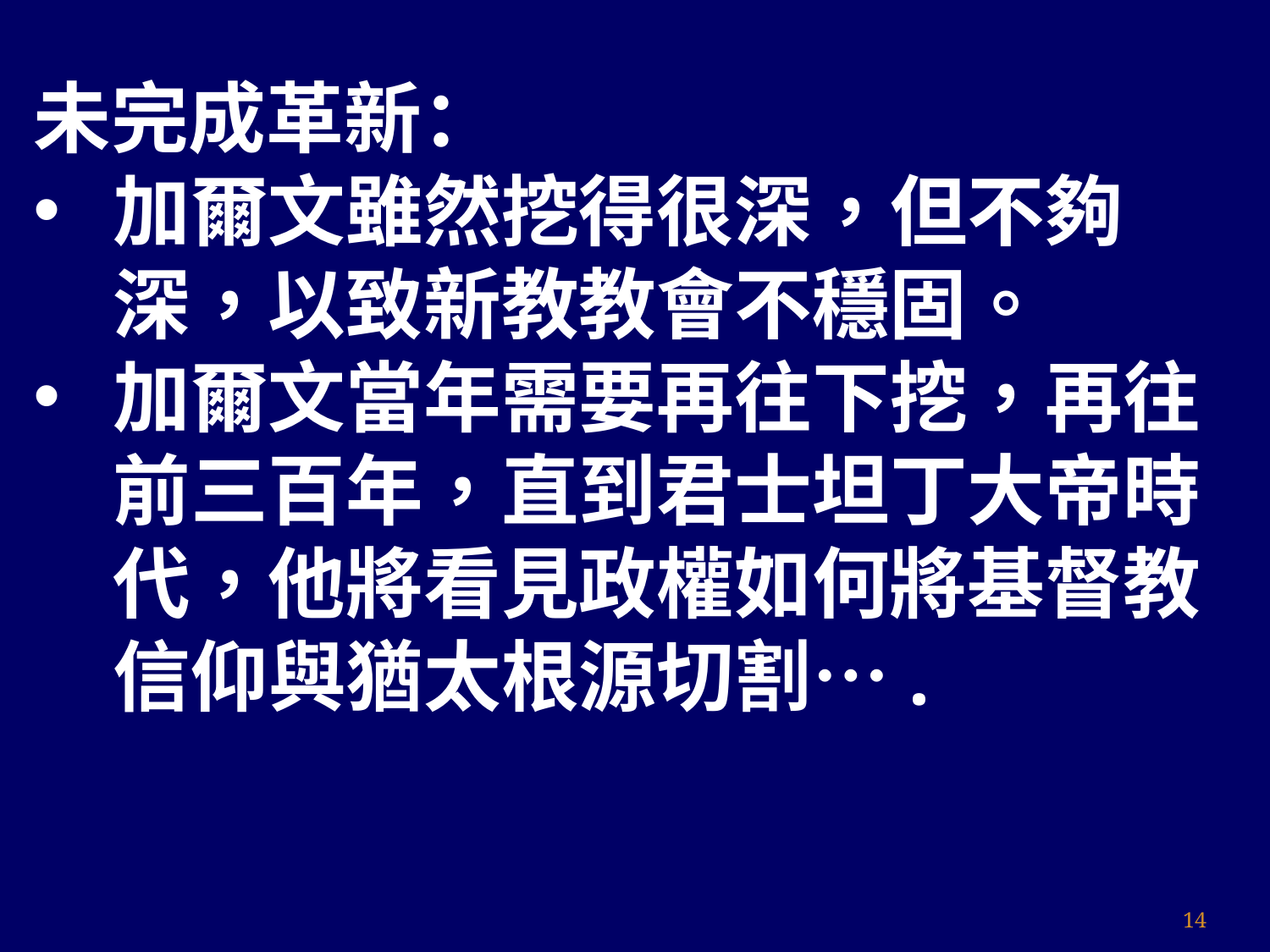

未完成革新：
加爾文雖然挖得很深，但不夠深，以致新教教會不穩固。
加爾文當年需要再往下挖，再往前三百年，直到君士坦丁大帝時代，他將看見政權如何將基督教信仰與猶太根源切割….
14